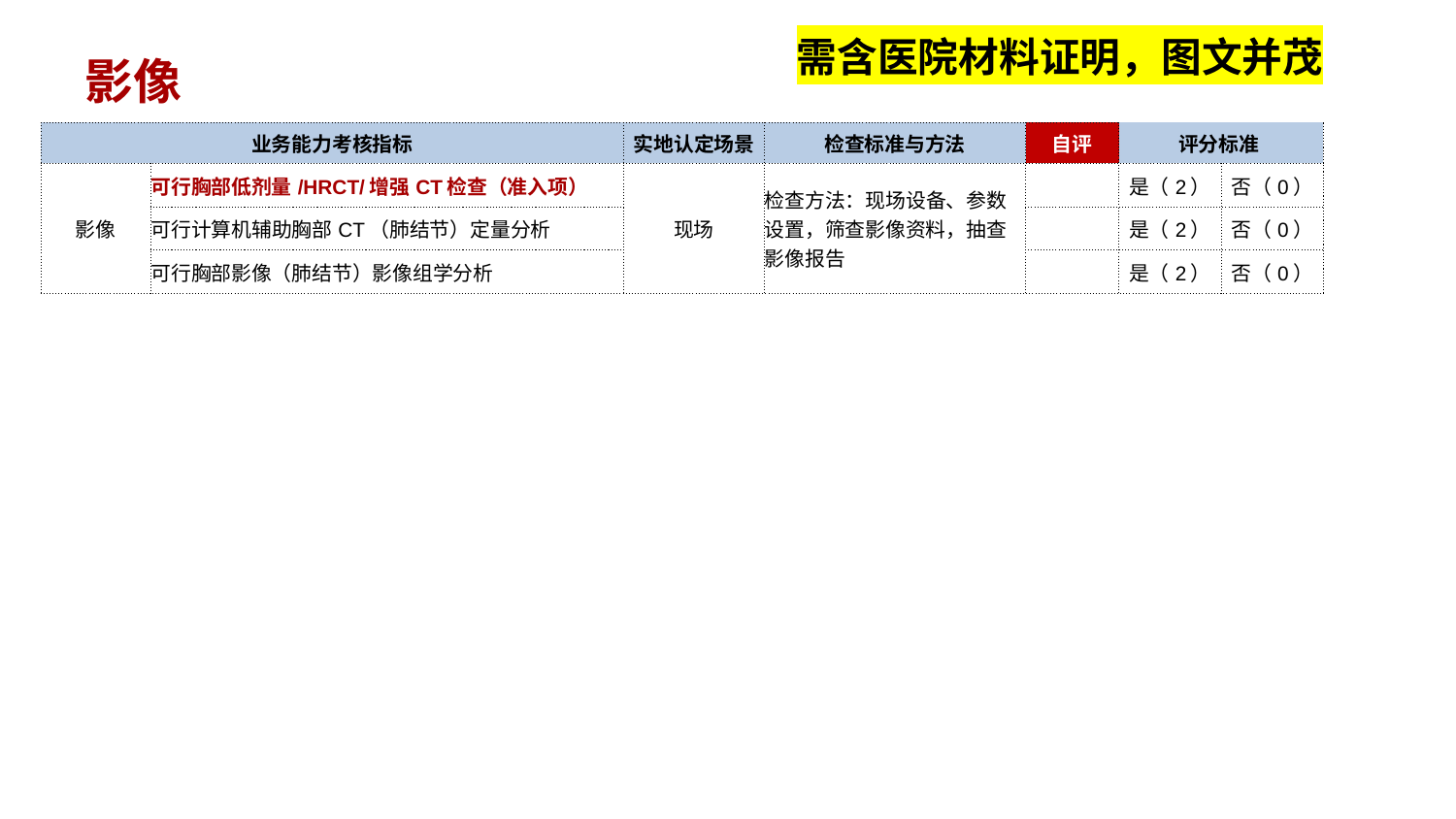

需含医院材料证明，图文并茂
影像

| 业务能力考核指标 |  | 实地认定场景 | 检查标准与方法 | 自评 | 评分标准 |  |
| --- | --- | --- | --- | --- | --- | --- |
| 影像 | 可行胸部低剂量/HRCT/增强CT检查（准入项） | 现场 | 检查方法：现场设备、参数设置，筛查影像资料，抽查影像报告 |  | 是（2） | 否（0） |
|  | 可行计算机辅助胸部CT（肺结节）定量分析 |  |  |  | 是（2） | 否（0） |
|  | 可行胸部影像（肺结节）影像组学分析 |  |  |  | 是（2） | 否（0） |
64